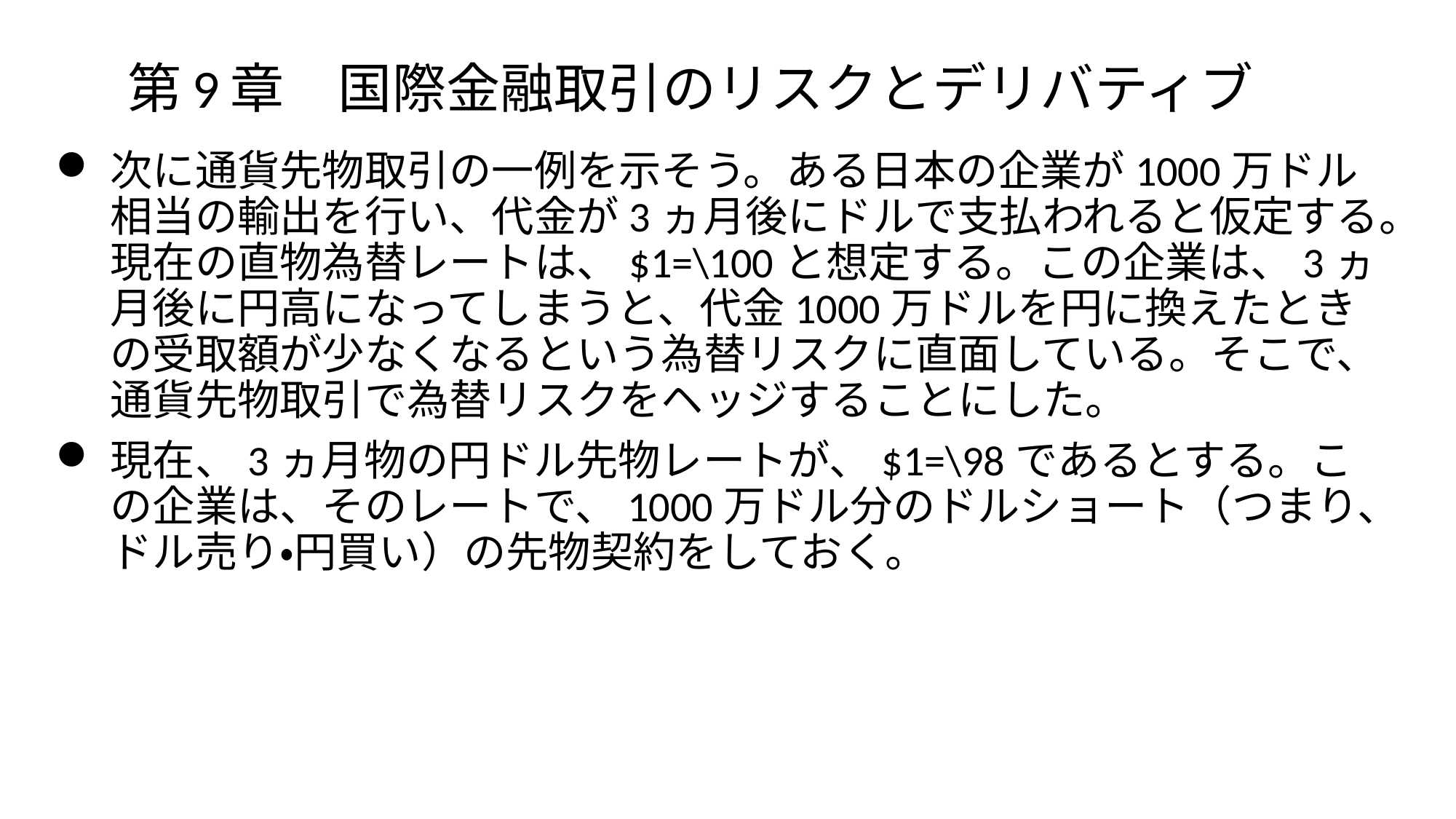

# 第9章　国際金融取引のリスクとデリバティブ
次に通貨先物取引の一例を示そう。ある日本の企業が1000万ドル相当の輸出を行い、代金が3ヵ月後にドルで支払われると仮定する。現在の直物為替レートは、$1=\100と想定する。この企業は、3ヵ月後に円高になってしまうと、代金1000万ドルを円に換えたときの受取額が少なくなるという為替リスクに直面している。そこで、通貨先物取引で為替リスクをヘッジすることにした。
現在、3ヵ月物の円ドル先物レートが、$1=\98であるとする。この企業は、そのレートで、1000万ドル分のドルショート（つまり、ドル売り・円買い）の先物契約をしておく。